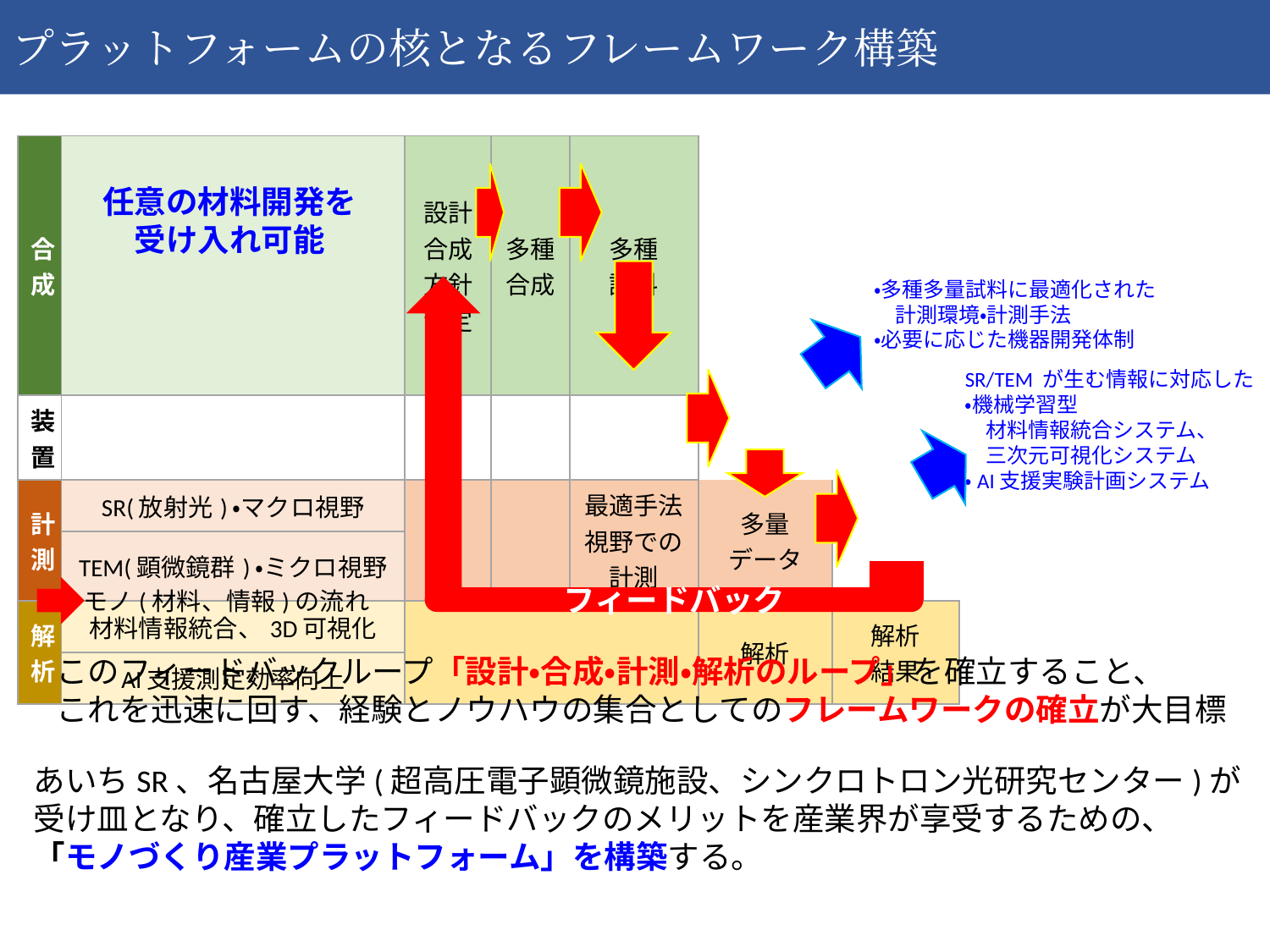

プラットフォームの核となるフレームワーク構築
| 合 成 |  | 設計 合成 方針 決定 | 多種 合成 | 多種 試料 |  |  |
| --- | --- | --- | --- | --- | --- | --- |
|  |  |  |  |  |  |  |
|  |  |  |  |  |  |  |
| 装置 |  |  |  |  |  |  |
| 計 測 | SR(放射光)・マクロ視野 |  |  | 最適手法視野での 計測 | 多量 データ |  |
|  | TEM(顕微鏡群)・ミクロ視野 |  |  |  |  |  |
| 解 析 | 材料情報統合、3D可視化 |  |  |  | 解析 | 解析 結果 |
|  | AI支援測定効率向上 |  |  |  |  |  |

任意の材料開発を
受け入れ可能

・多種多量試料に最適化された
　計測環境・計測手法
・必要に応じた機器開発体制

フィードバック

SR/TEM が生む情報に対応した
・機械学習型
　材料情報統合システム、
　三次元可視化システム
・AI支援実験計画システム

モノ(材料、情報)の流れ
このフィードバックループ「設計・合成・計測・解析のループ」を確立すること、
これを迅速に回す、経験とノウハウの集合としてのフレームワークの確立が大目標
あいちSR、名古屋大学(超高圧電子顕微鏡施設、シンクロトロン光研究センター)が
受け皿となり、確立したフィードバックのメリットを産業界が享受するための、
「モノづくり産業プラットフォーム」を構築する。